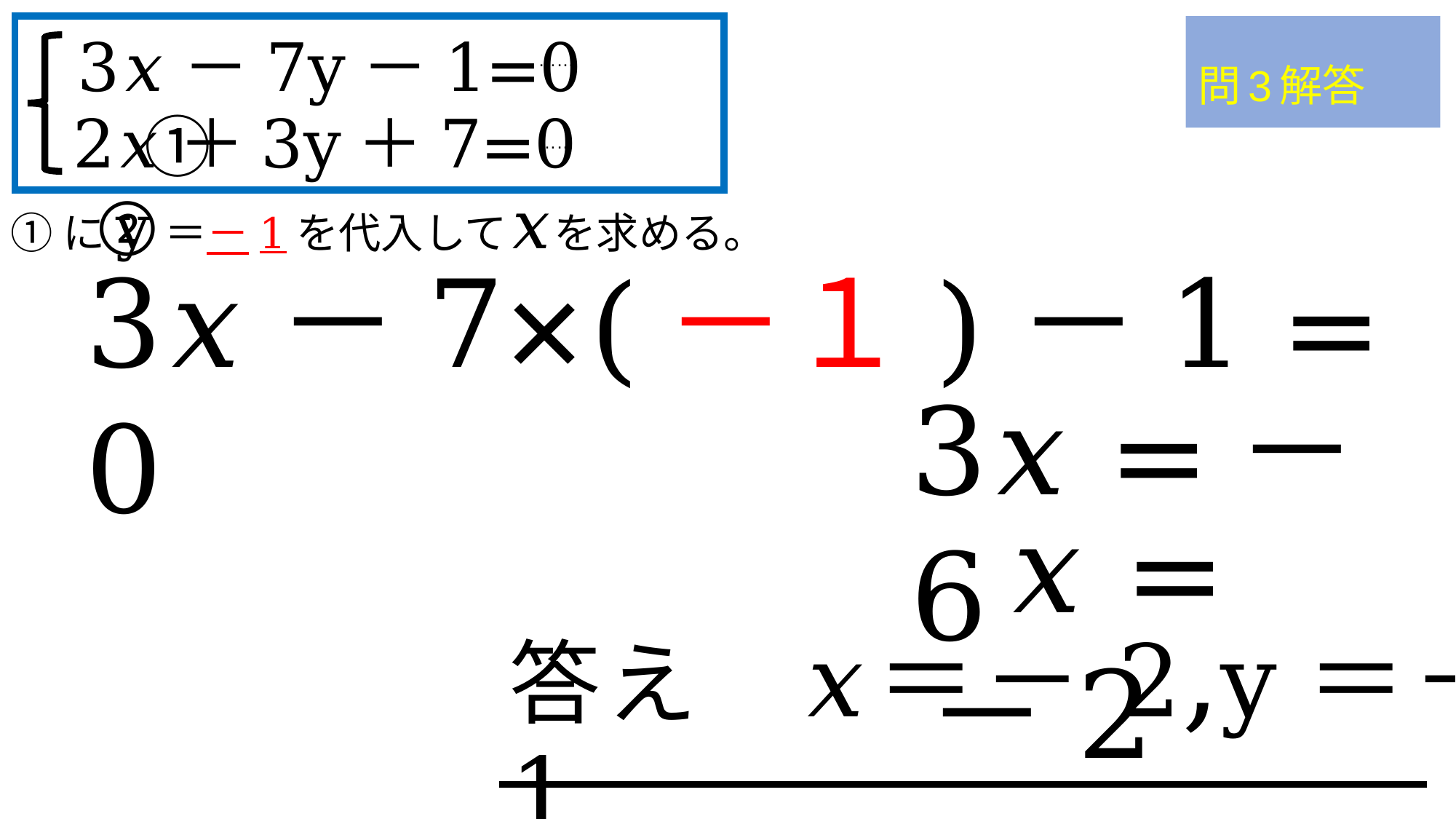

3𝑥－7y－1=0   　①
2𝑥＋3y＋7=0        ②

……
……

問3解答
①にy＝－1を代入して𝑥を求める。
3𝑥－7×(－１)－1 = 0
3𝑥 =－6
  𝑥 =－2
答え　𝑥＝－2,y＝－1